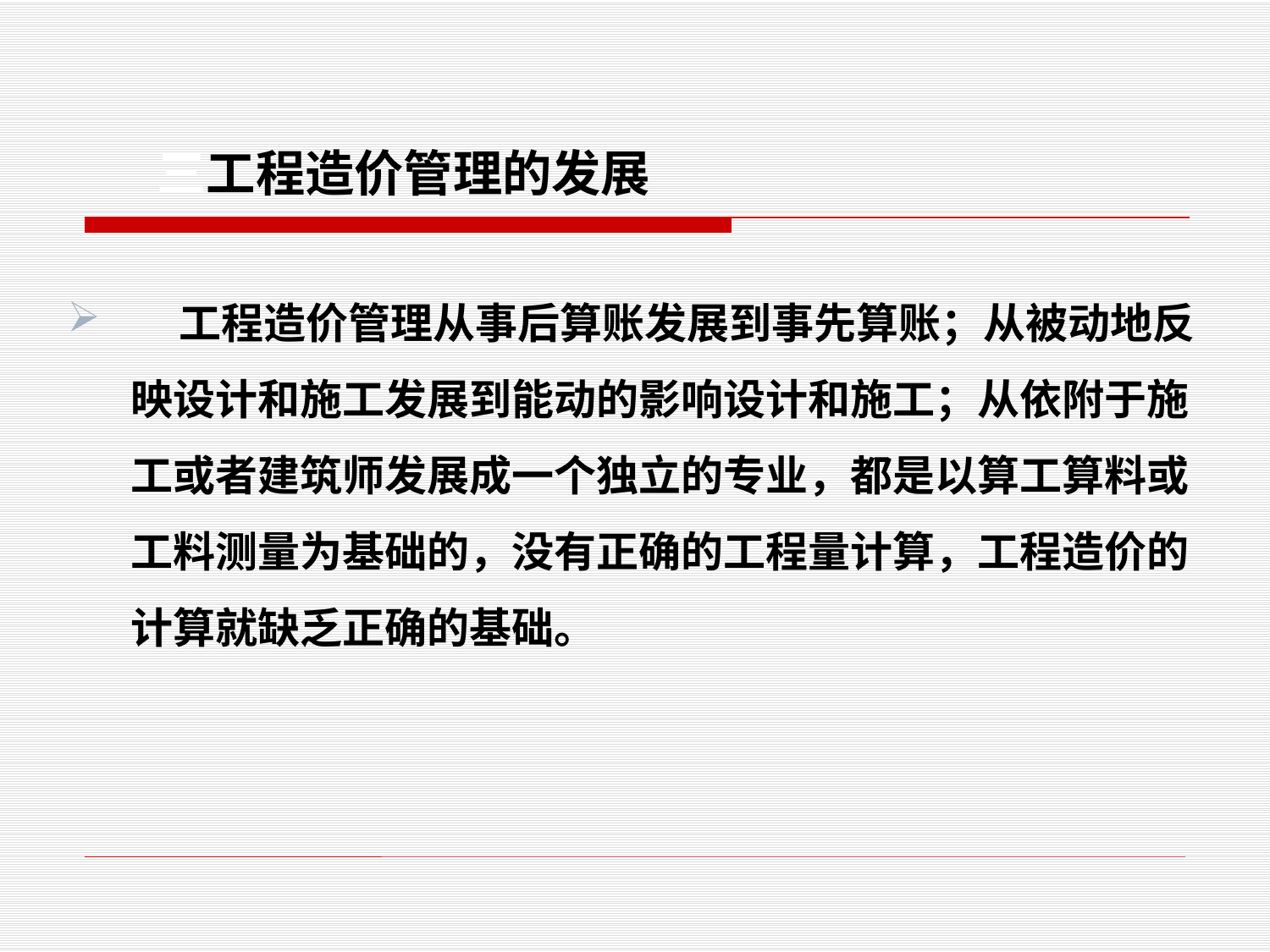

三工程造价管理的发展
    工程造价管理从事后算账发展到事先算账；从被动地反映设计和施工发展到能动的影响设计和施工；从依附于施工或者建筑师发展成一个独立的专业，都是以算工算料或工料测量为基础的，没有正确的工程量计算，工程造价的计算就缺乏正确的基础。